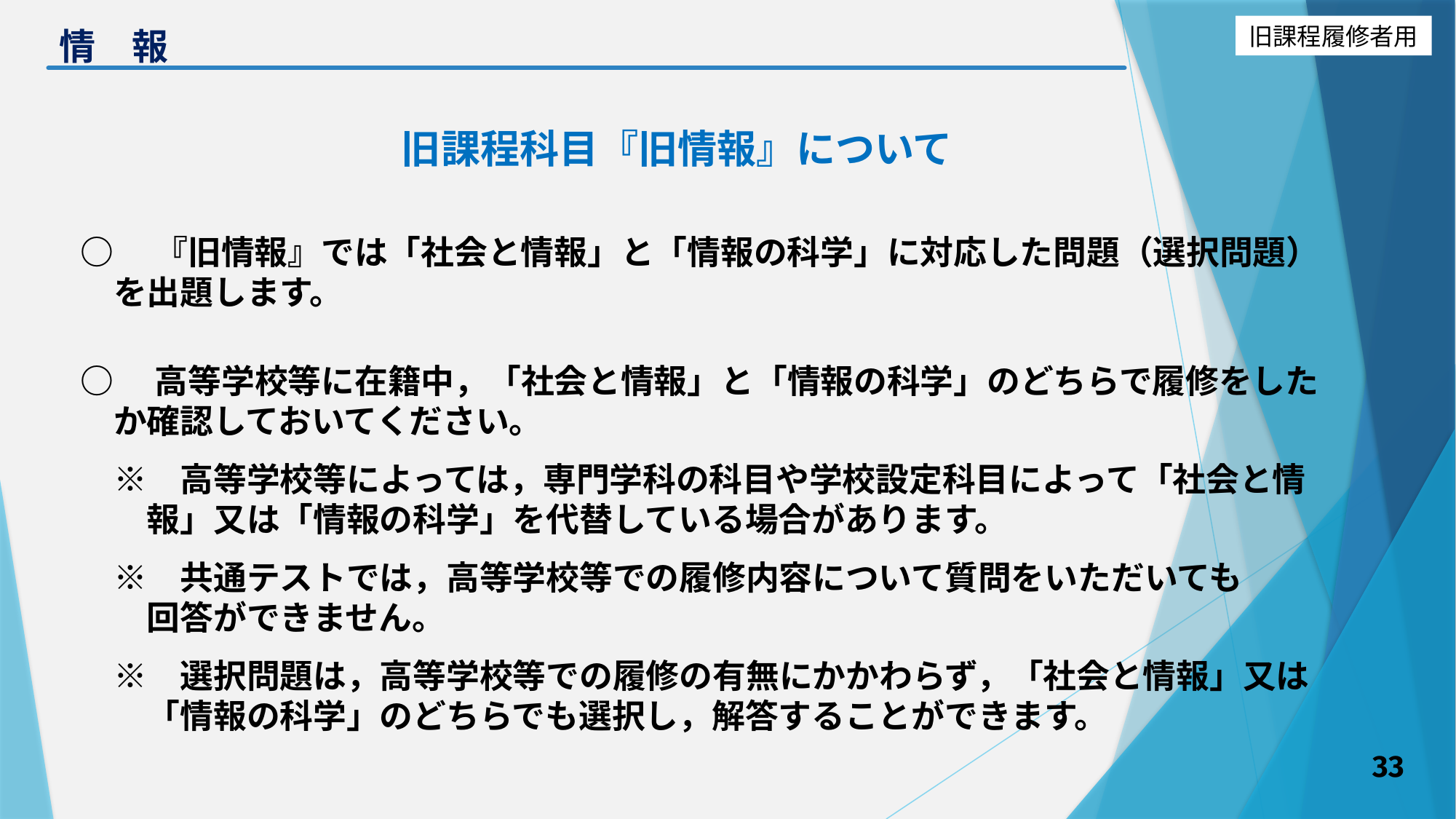

# 情　報
旧課程科目『旧情報』について
○　『旧情報』では「社会と情報」と「情報の科学」に対応した問題（選択問題）
　を出題します。
○　高等学校等に在籍中，「社会と情報」と「情報の科学」のどちらで履修をした
　か確認しておいてください。
　※　高等学校等によっては，専門学科の科目や学校設定科目によって「社会と情
　　報」又は「情報の科学」を代替している場合があります。
　※　共通テストでは，高等学校等での履修内容について質問をいただいても
　　回答ができません。
　※　選択問題は，高等学校等での履修の有無にかかわらず，「社会と情報」又は
　　「情報の科学」のどちらでも選択し，解答することができます。
33